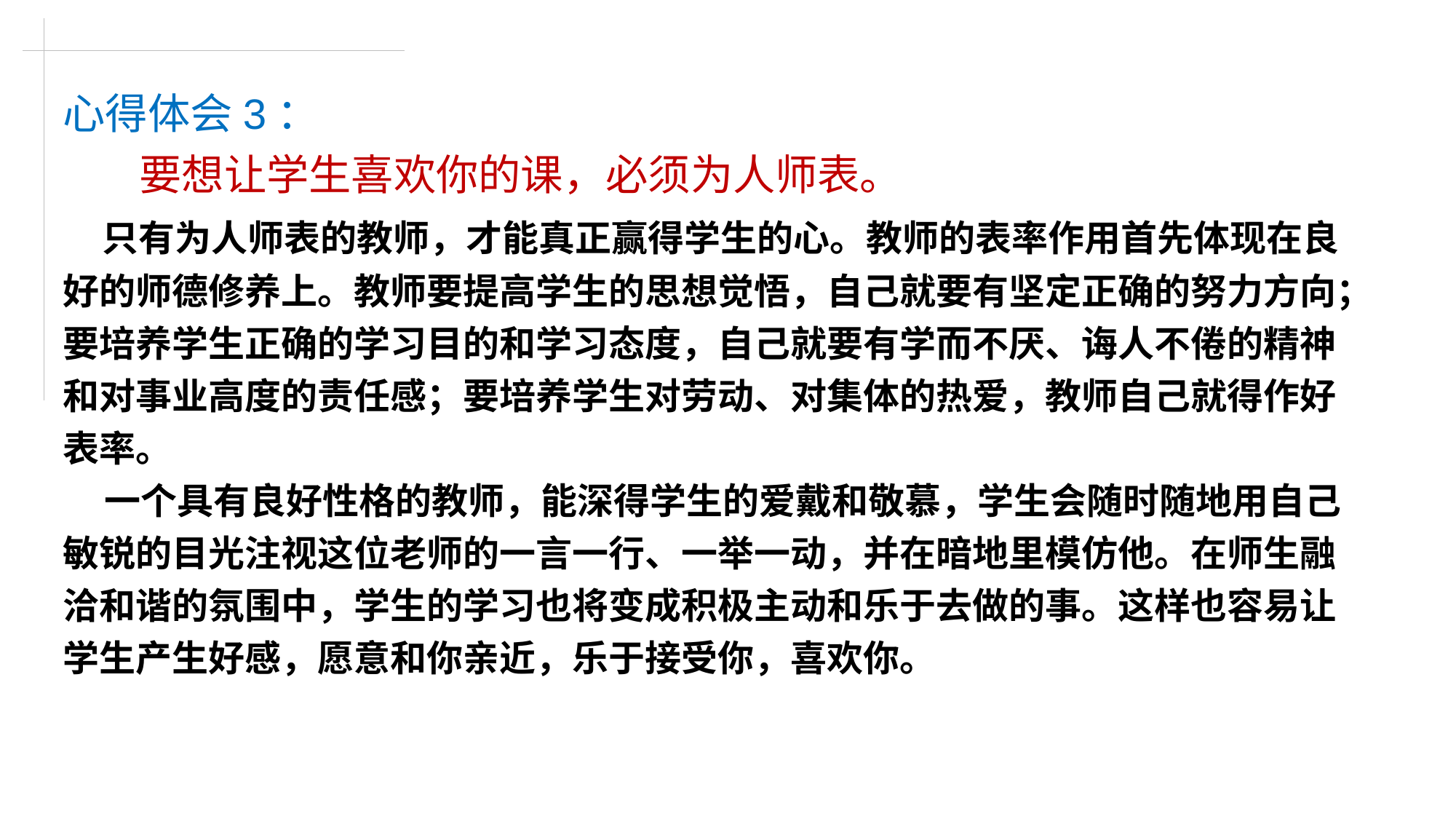

心得体会3：
       要想让学生喜欢你的课，必须为人师表。
   只有为人师表的教师，才能真正赢得学生的心。教师的表率作用首先体现在良好的师德修养上。教师要提高学生的思想觉悟，自己就要有坚定正确的努力方向；要培养学生正确的学习目的和学习态度，自己就要有学而不厌、诲人不倦的精神和对事业高度的责任感；要培养学生对劳动、对集体的热爱，教师自己就得作好表率。
    一个具有良好性格的教师，能深得学生的爱戴和敬慕，学生会随时随地用自己敏锐的目光注视这位老师的一言一行、一举一动，并在暗地里模仿他。在师生融洽和谐的氛围中，学生的学习也将变成积极主动和乐于去做的事。这样也容易让学生产生好感，愿意和你亲近，乐于接受你，喜欢你。